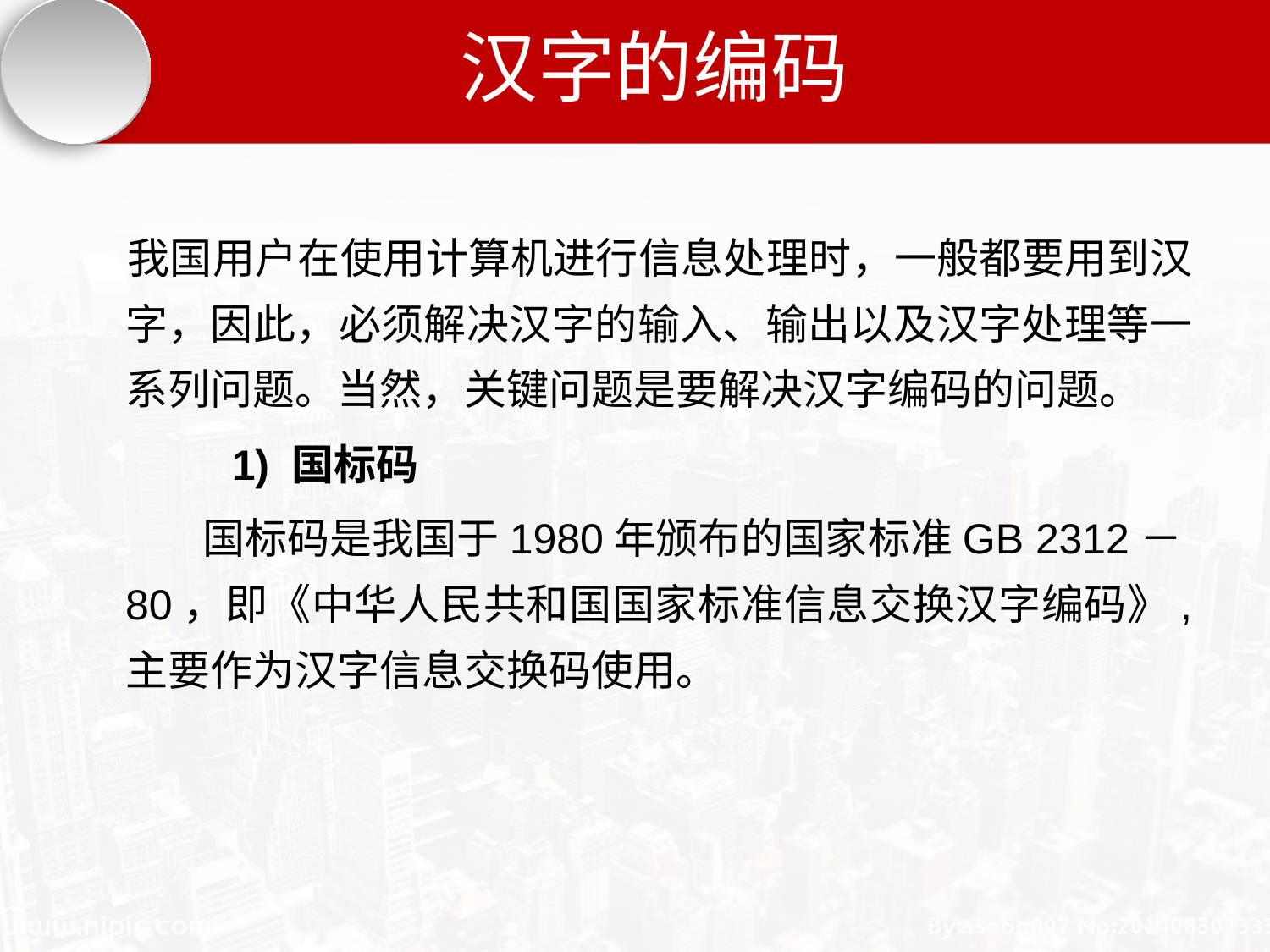

# 汉字的编码
    我国用户在使用计算机进行信息处理时，一般都要用到汉字，因此，必须解决汉字的输入、输出以及汉字处理等一系列问题。当然，关键问题是要解决汉字编码的问题。
             1) 国标码
            国标码是我国于1980年颁布的国家标准GB 2312－80，即《中华人民共和国国家标准信息交换汉字编码》, 主要作为汉字信息交换码使用。

63